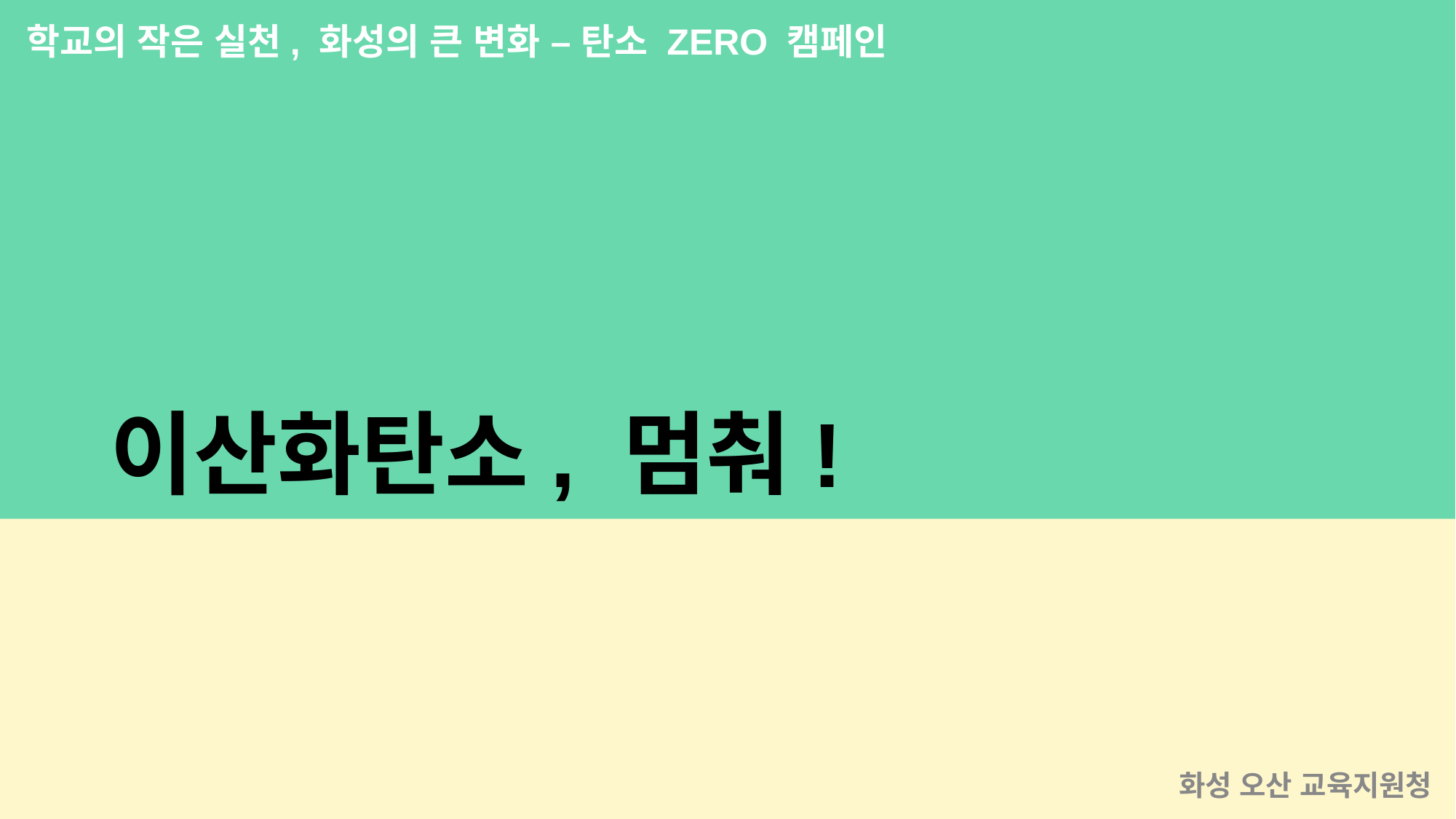

학교의 작은 실천, 화성의 큰 변화 – 탄소 ZERO 캠페인
# 이산화탄소, 멈춰!
화성 오산 교육지원청